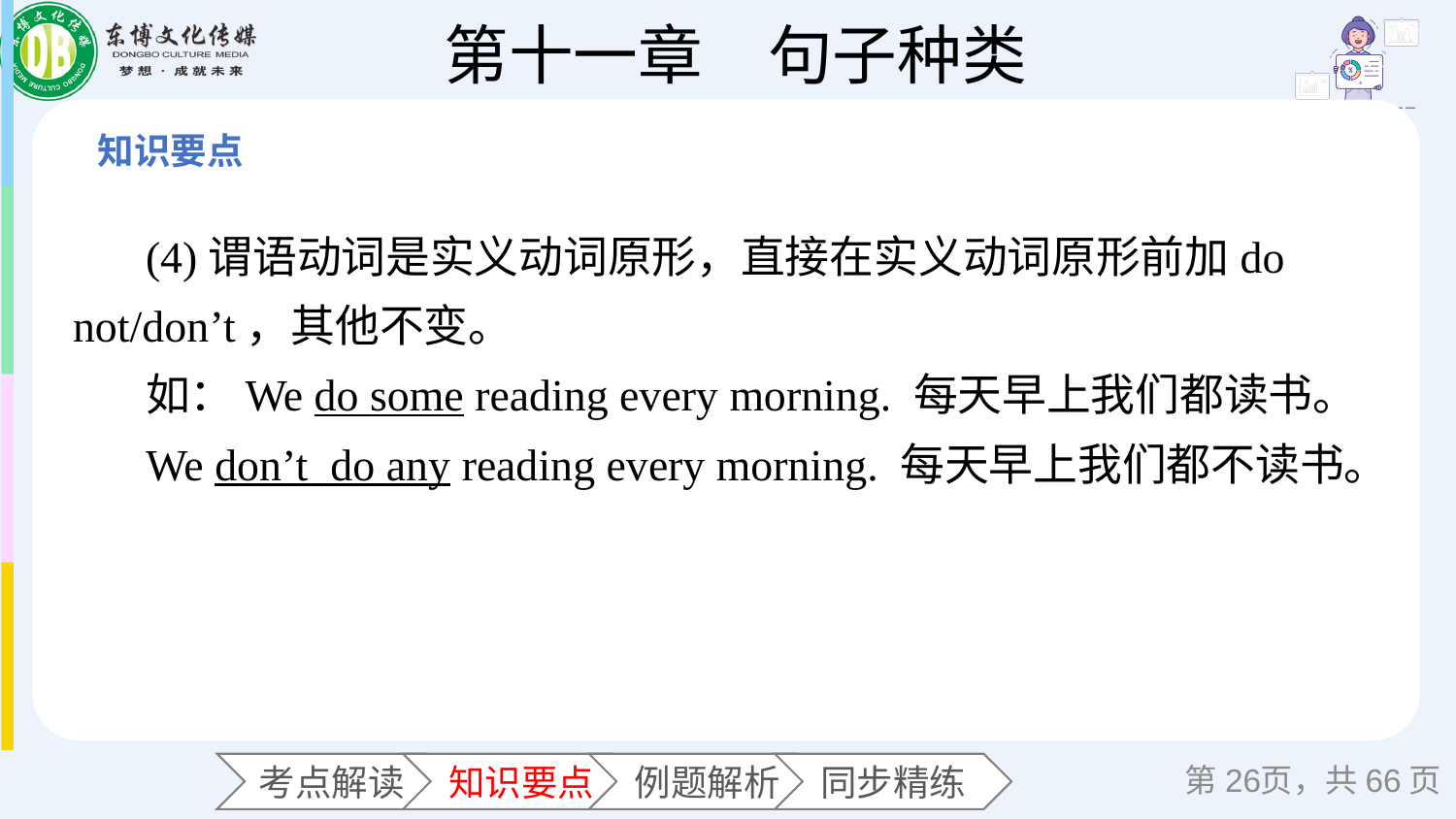

(4)谓语动词是实义动词原形，直接在实义动词原形前加do not/don’t，其他不变。
如：We do some reading every morning. 每天早上我们都读书。
We don’t  do any reading every morning. 每天早上我们都不读书。
第26页，共66页